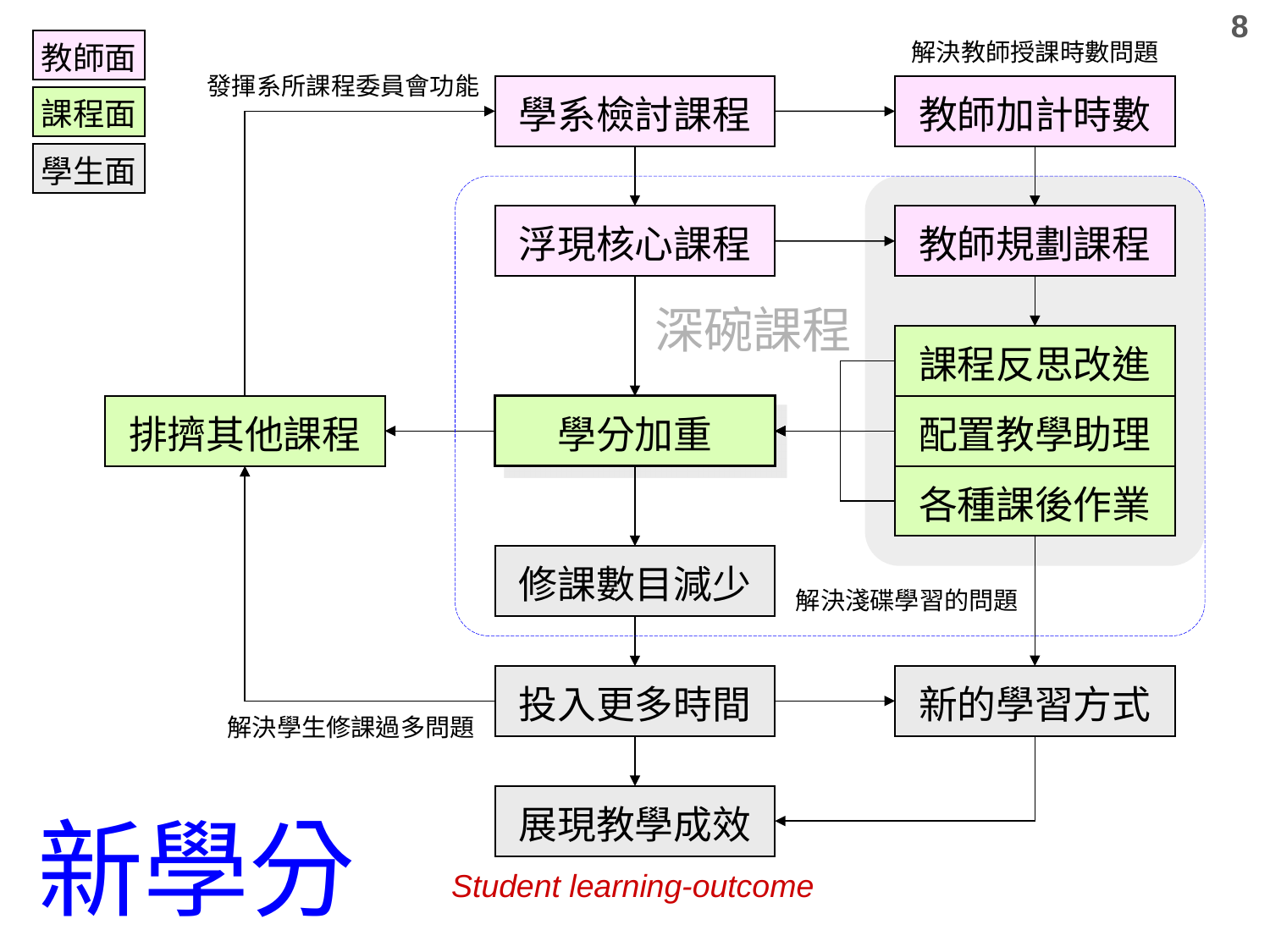

8
教師面
解決教師授課時數問題

發揮系所課程委員會功能
學系檢討課程
浮現核心課程
教師加計時數
教師規劃課程
課程面
學生面

深碗課程
課程反思改進
排擠其他課程
學分加重
配置教學助理
解決學生修課過多問題
各種課後作業
修課數目減少
投入更多時間
展現教學成效
新的學習方式
解決淺碟學習的問題
新學分
Student learning-outcome